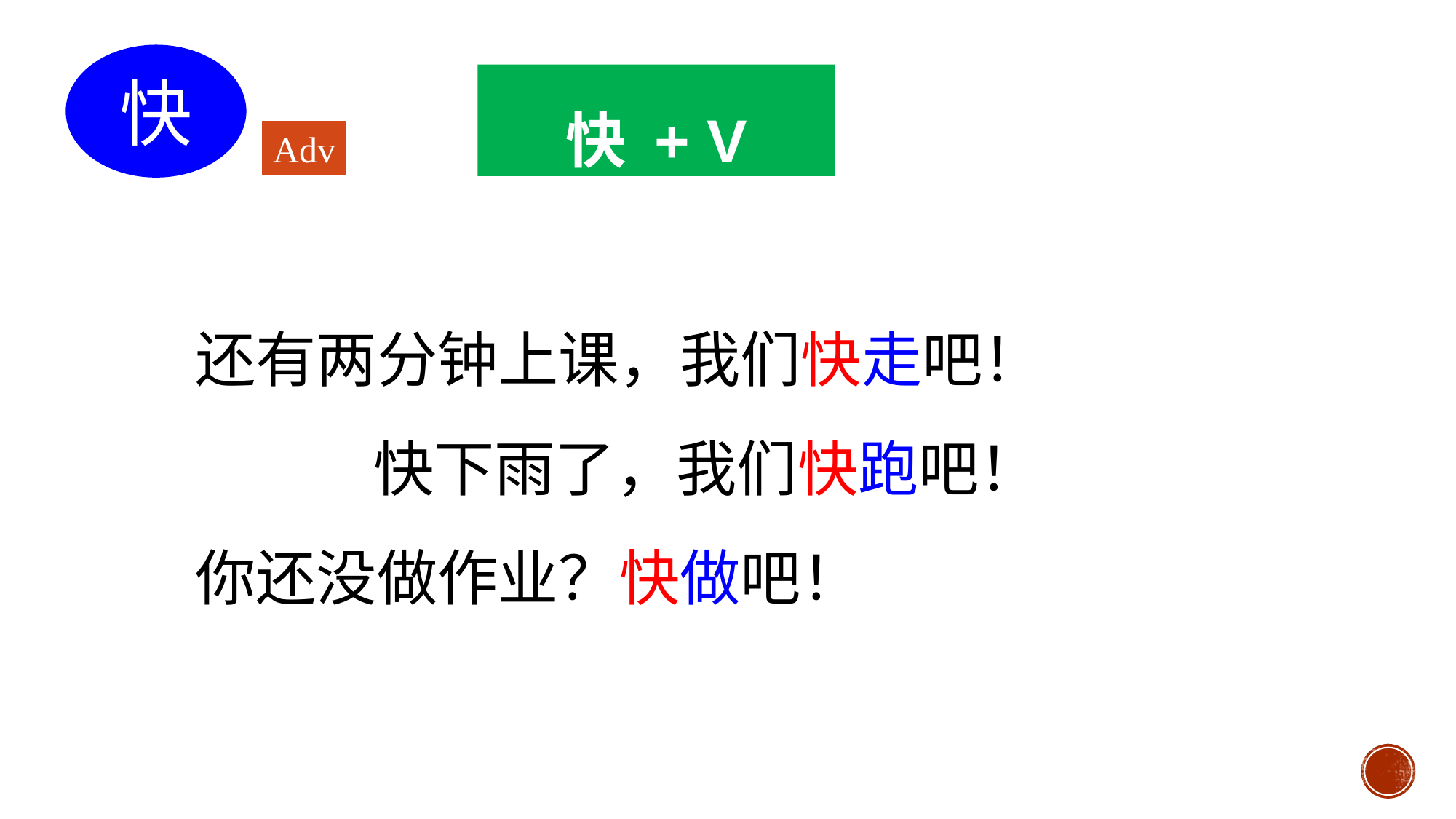

快
快 + V
Adv
还有两分钟上课，我们快走吧！
            快下雨了，我们快跑吧！
你还没做作业？快做吧！